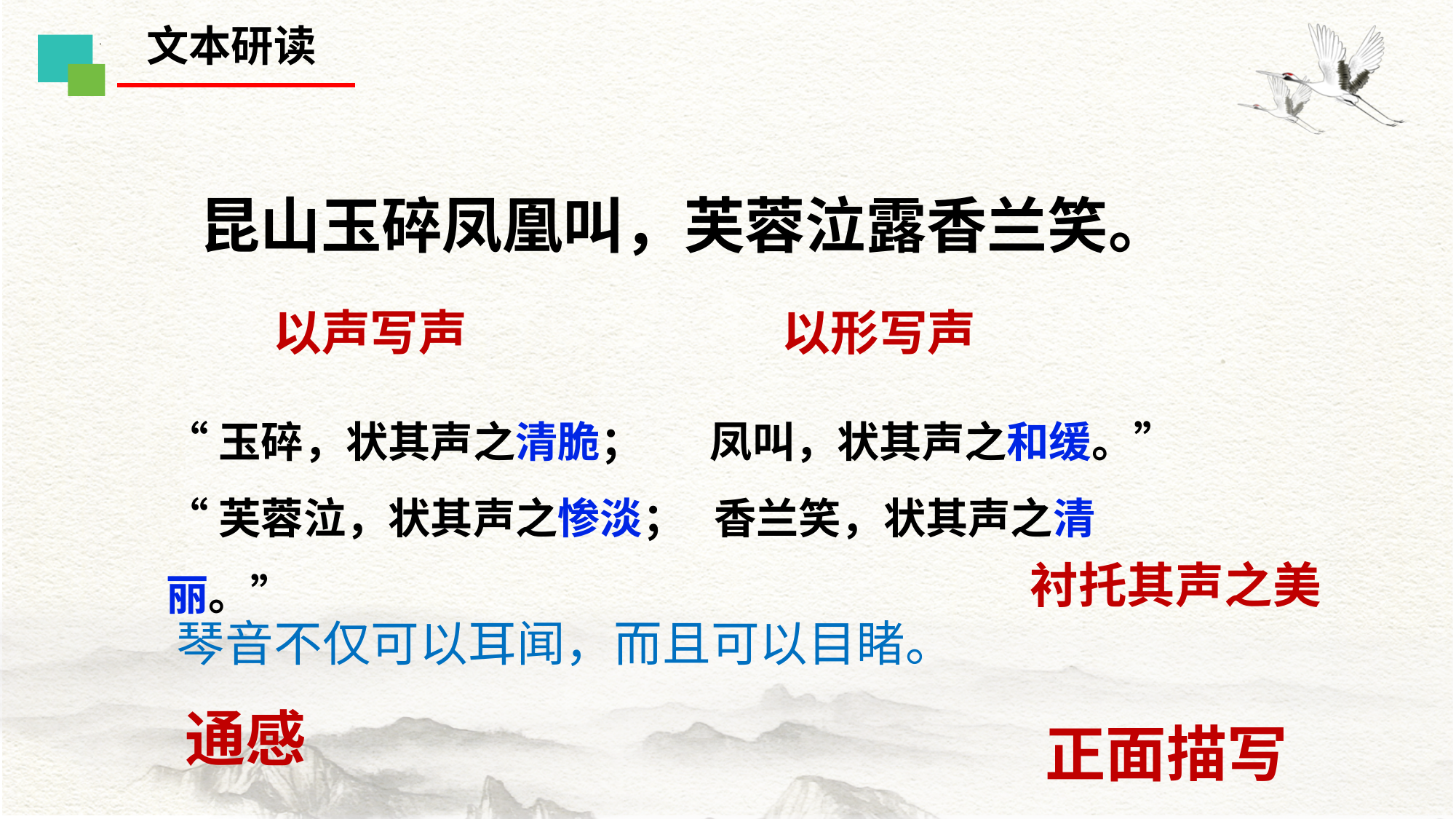

文本研读

昆山玉碎凤凰叫，芙蓉泣露香兰笑。
以声写声
以形写声
“玉碎，状其声之清脆；       凤叫，状其声之和缓。”
“芙蓉泣，状其声之惨淡；   香兰笑，状其声之清丽。”
衬托其声之美
琴音不仅可以耳闻，而且可以目睹。
通感
正面描写